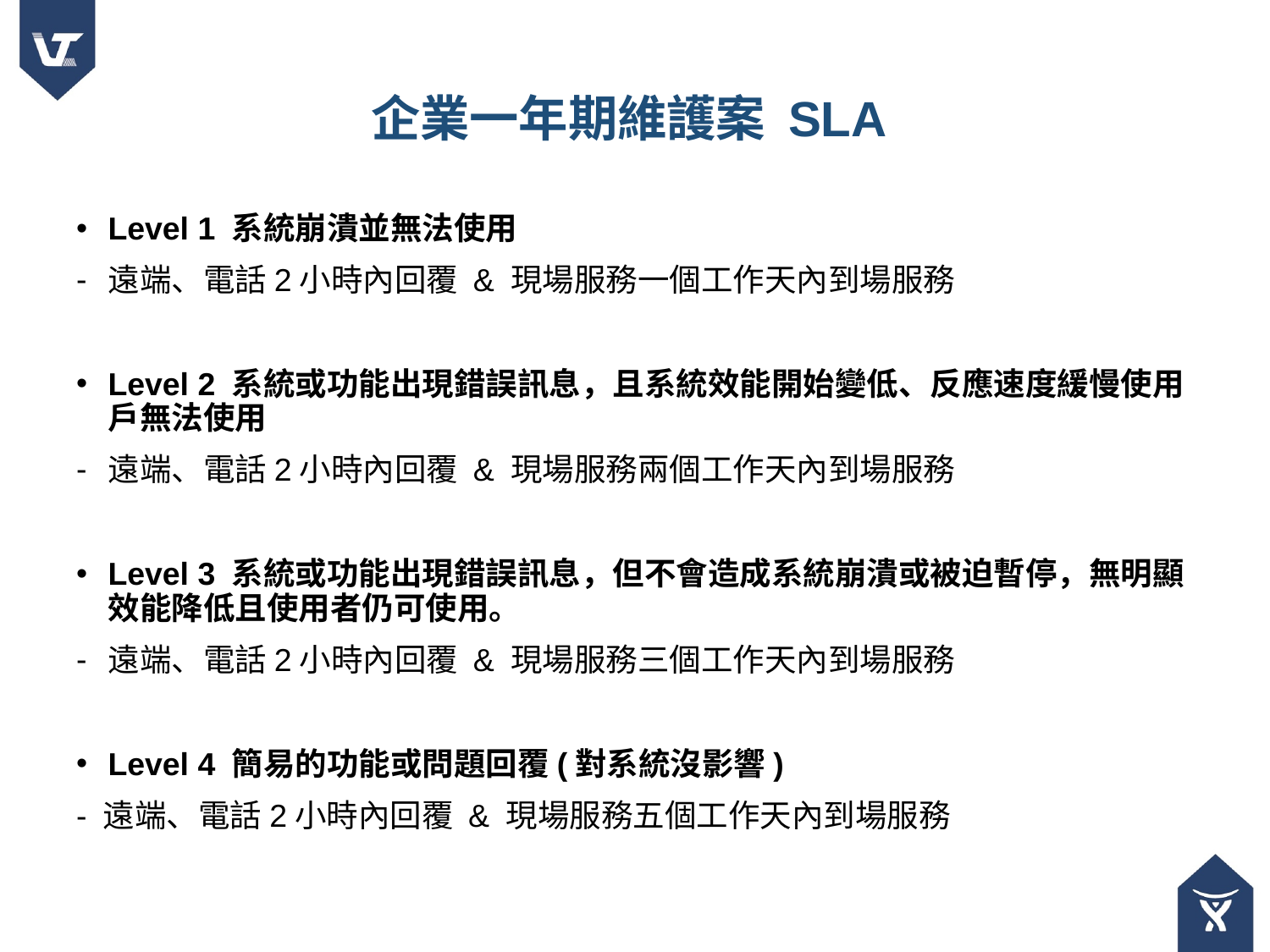

# 企業一年期維護案 SLA
Level 1 系統崩潰並無法使用
遠端、電話2小時內回覆 & 現場服務一個工作天內到場服務

Level 2 系統或功能出現錯誤訊息，且系統效能開始變低、反應速度緩慢使用戶無法使用
遠端、電話2小時內回覆 & 現場服務兩個工作天內到場服務

Level 3 系統或功能出現錯誤訊息，但不會造成系統崩潰或被迫暫停，無明顯效能降低且使用者仍可使用。
遠端、電話2小時內回覆 & 現場服務三個工作天內到場服務

Level 4 簡易的功能或問題回覆(對系統沒影響)
- 遠端、電話2小時內回覆 & 現場服務五個工作天內到場服務